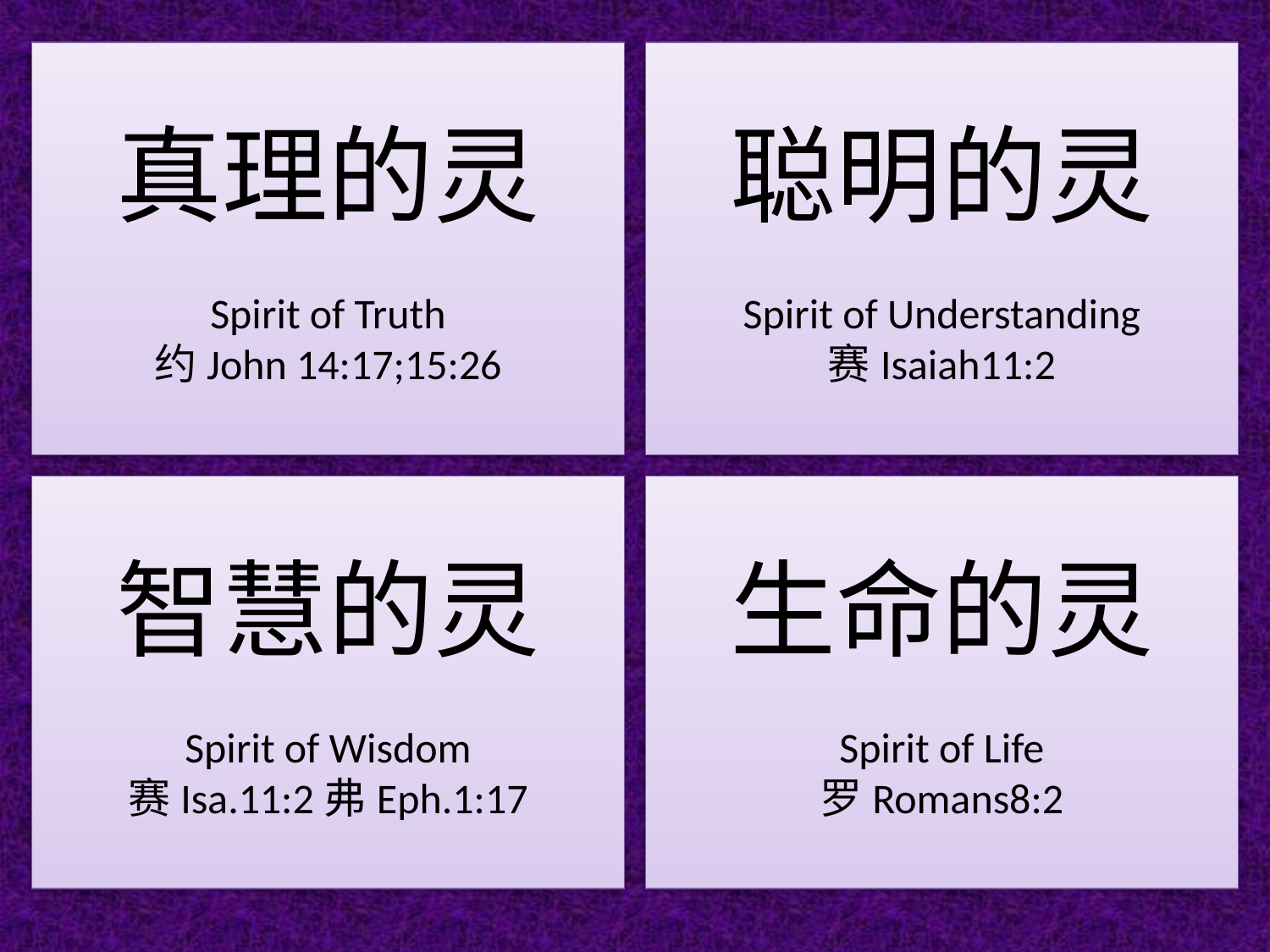

真理的灵

Spirit of Truth
约John 14:17;15:26
聪明的灵

Spirit of Understanding
赛Isaiah11:2
智慧的灵

Spirit of Wisdom
赛Isa.11:2弗Eph.1:17
生命的灵

Spirit of Life
罗Romans8:2